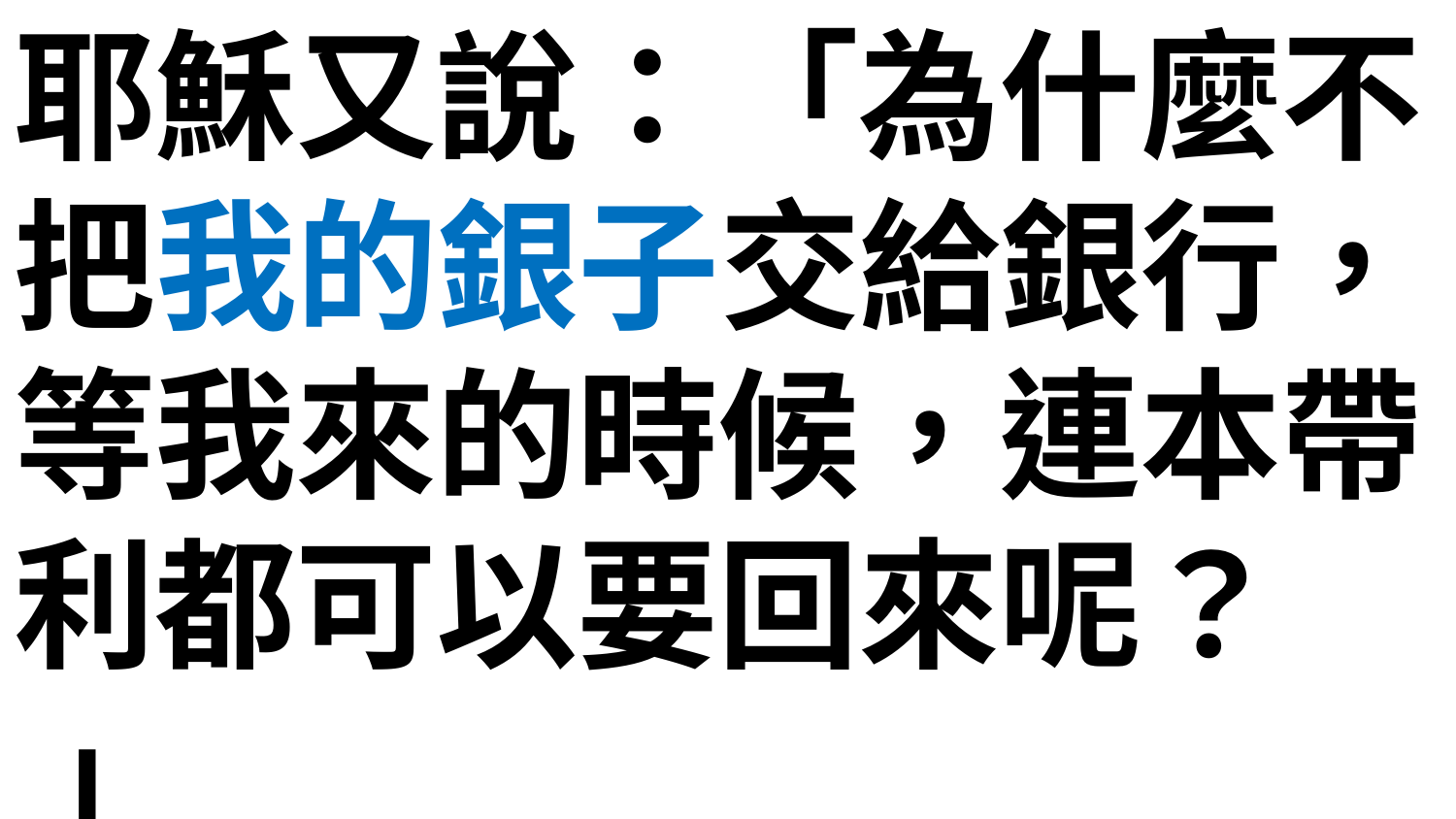

耶穌又說：「為什麼不把我的銀子交給銀行，等我來的時候，連本帶利都可以要回來呢？ 」